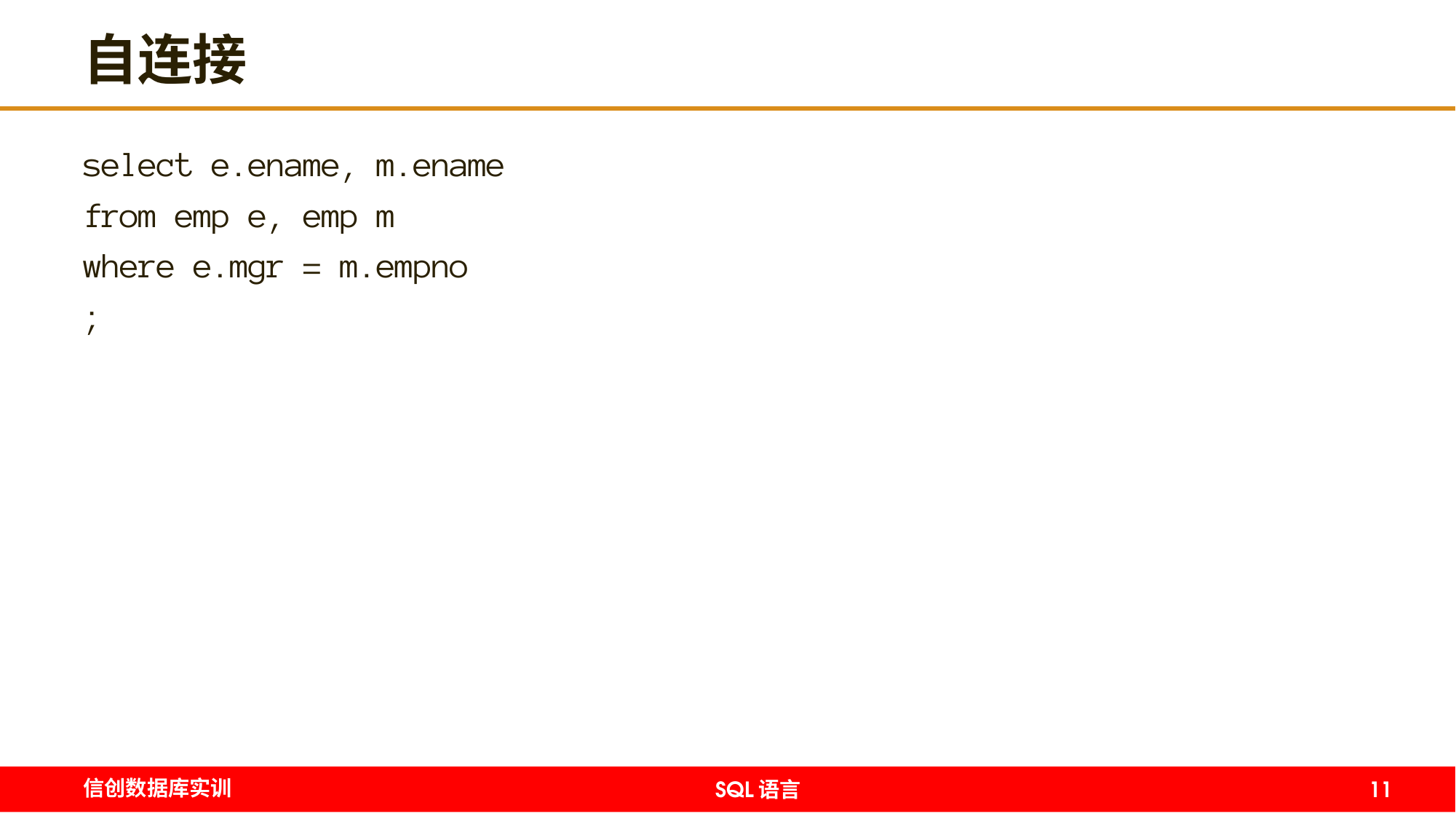

# 自连接
select e.ename, m.ename
from emp e, emp m
where e.mgr = m.empno
;